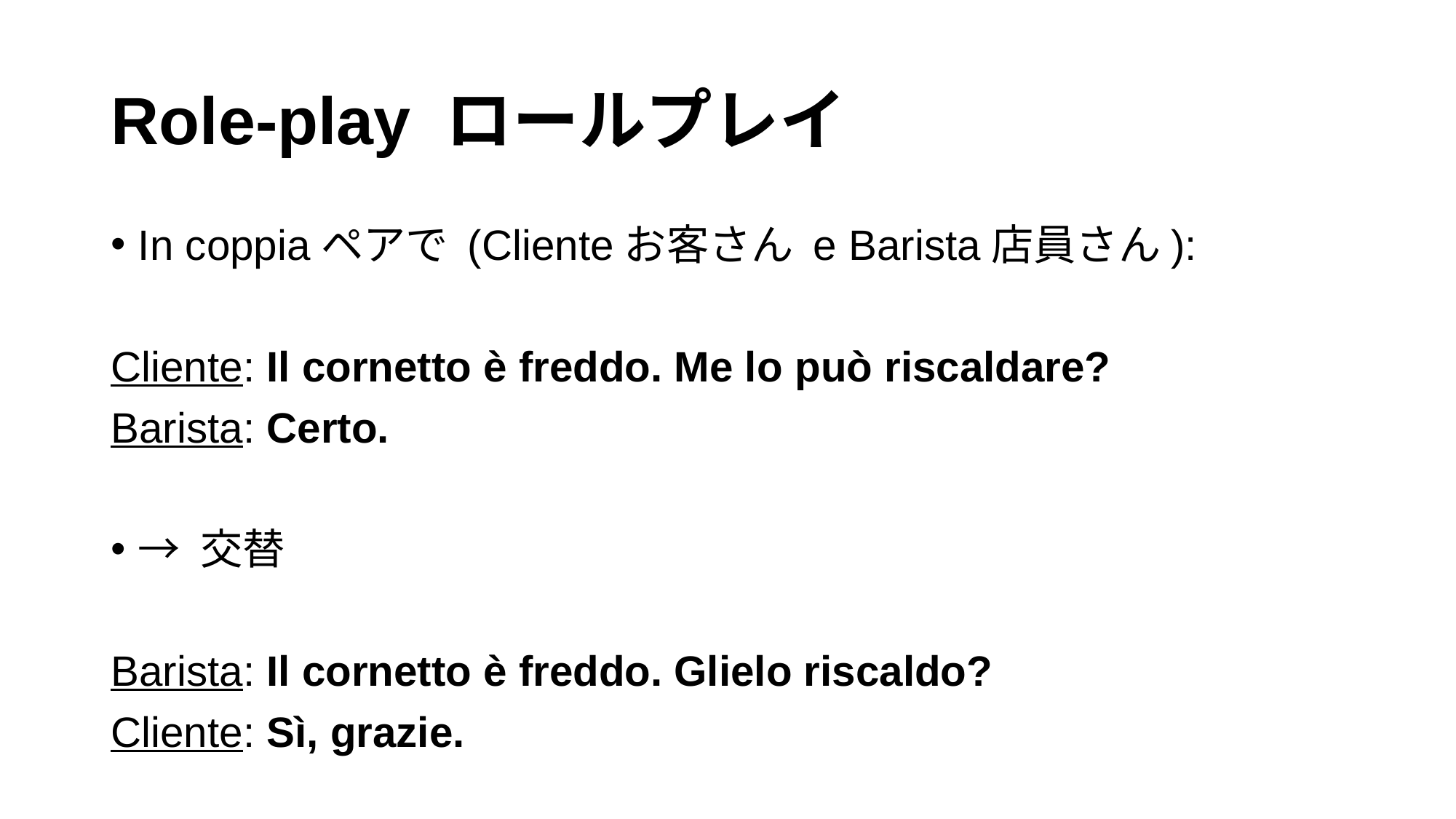

# Role-play ロールプレイ
In coppiaペアで (Clienteお客さん e Barista店員さん):

Cliente: Il cornetto è freddo. Me lo può riscaldare?
Barista: Certo.

→ 交替

Barista: Il cornetto è freddo. Glielo riscaldo?
Cliente: Sì, grazie.